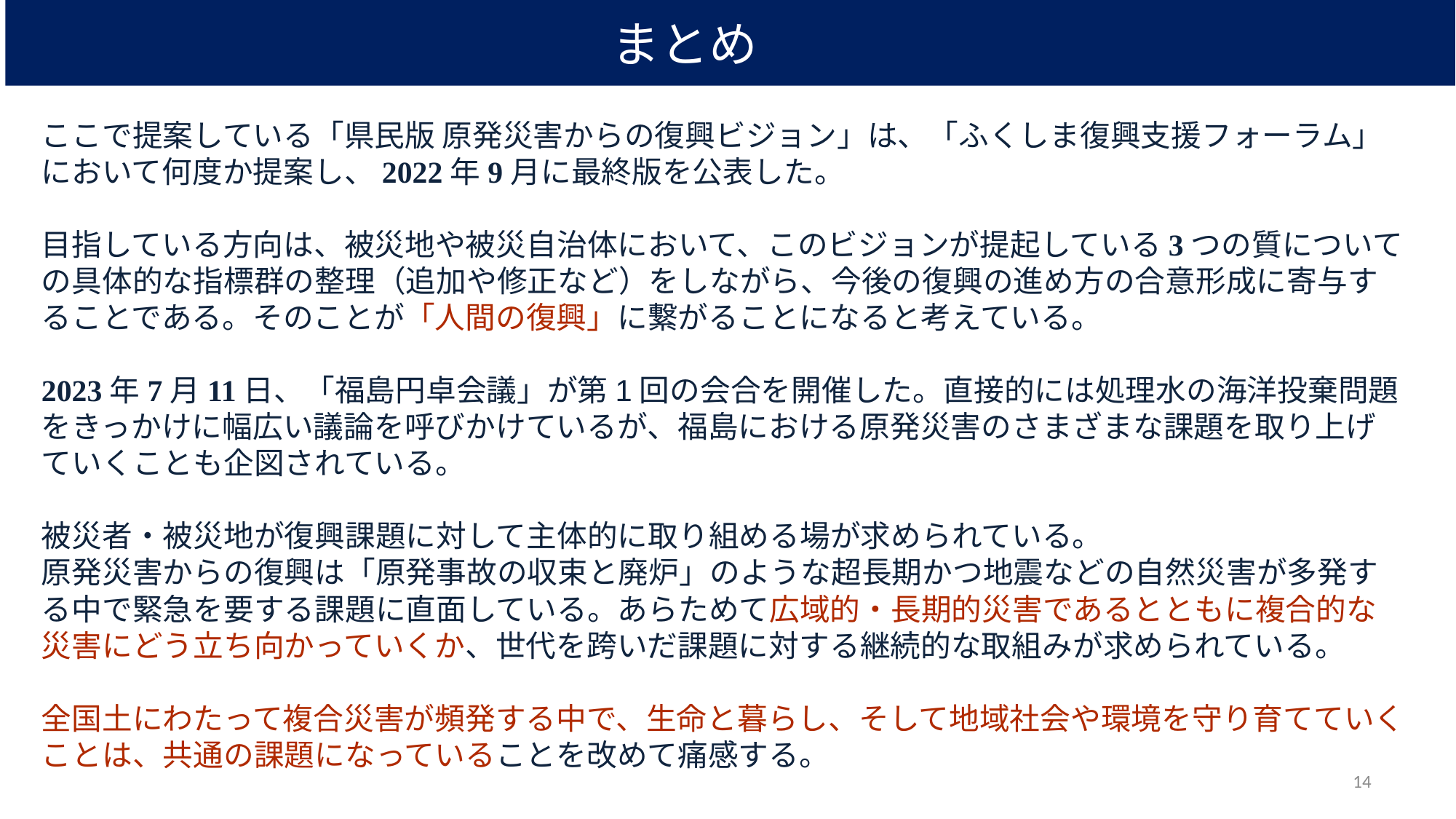

# まとめ
ここで提案している「県民版 原発災害からの復興ビジョン」は、「ふくしま復興支援フォーラム」において何度か提案し、2022年9月に最終版を公表した。

目指している方向は、被災地や被災自治体において、このビジョンが提起している3つの質についての具体的な指標群の整理（追加や修正など）をしながら、今後の復興の進め方の合意形成に寄与することである。そのことが「人間の復興」に繋がることになると考えている。

2023年7月11日、「福島円卓会議」が第1回の会合を開催した。直接的には処理水の海洋投棄問題をきっかけに幅広い議論を呼びかけているが、福島における原発災害のさまざまな課題を取り上げていくことも企図されている。

被災者・被災地が復興課題に対して主体的に取り組める場が求められている。
原発災害からの復興は「原発事故の収束と廃炉」のような超長期かつ地震などの自然災害が多発する中で緊急を要する課題に直面している。あらためて広域的・長期的災害であるとともに複合的な災害にどう立ち向かっていくか、世代を跨いだ課題に対する継続的な取組みが求められている。

全国土にわたって複合災害が頻発する中で、生命と暮らし、そして地域社会や環境を守り育てていくことは、共通の課題になっていることを改めて痛感する。

14